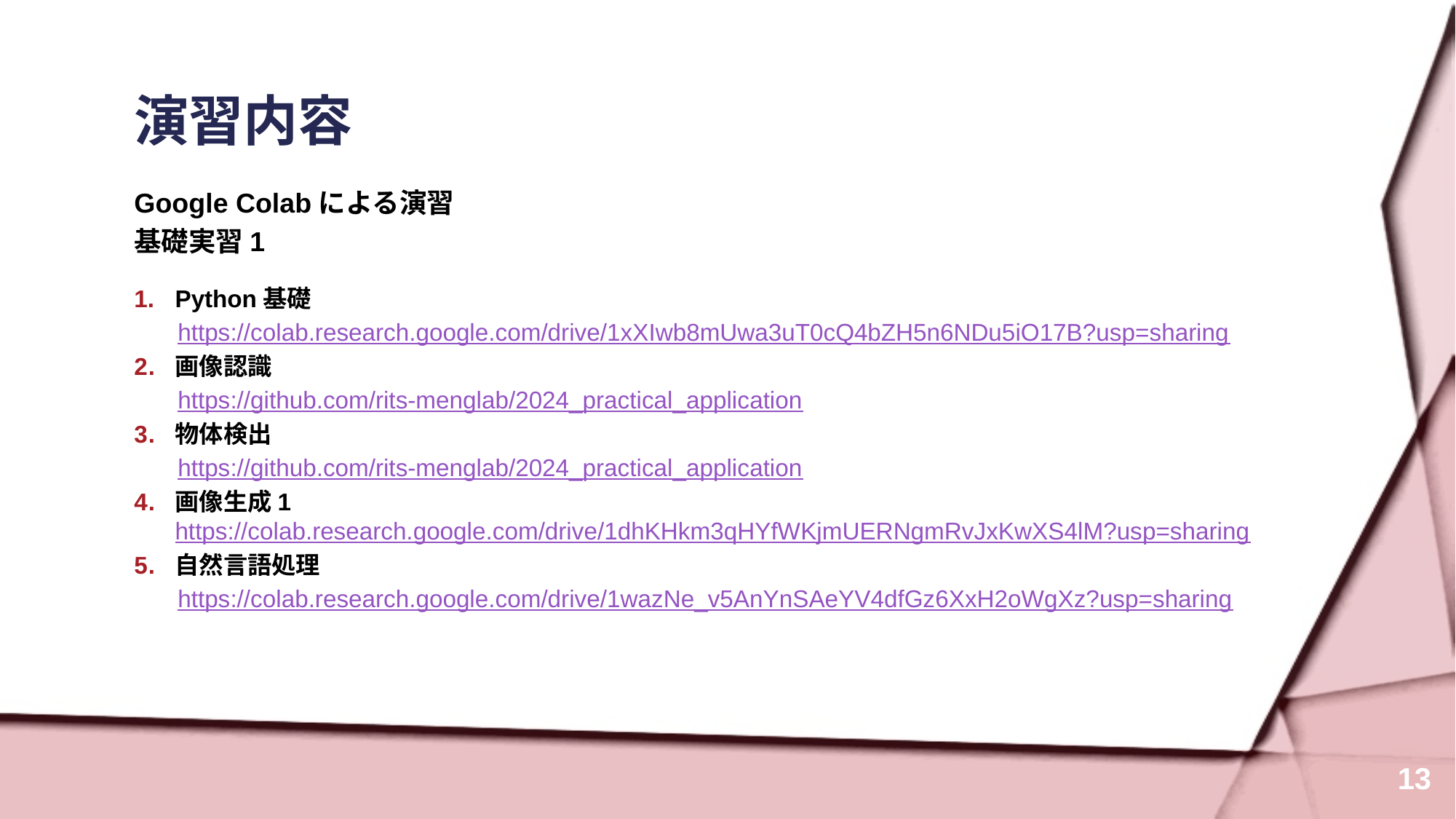

# 演習内容
Google Colabによる演習
基礎実習1

Python基礎
https://colab.research.google.com/drive/1xXIwb8mUwa3uT0cQ4bZH5n6NDu5iO17B?usp=sharing
画像認識
https://github.com/rits-menglab/2024_practical_application
物体検出
https://github.com/rits-menglab/2024_practical_application
画像生成1  https://colab.research.google.com/drive/1dhKHkm3qHYfWKjmUERNgmRvJxKwXS4lM?usp=sharing
自然言語処理
https://colab.research.google.com/drive/1wazNe_v5AnYnSAeYV4dfGz6XxH2oWgXz?usp=sharing
13